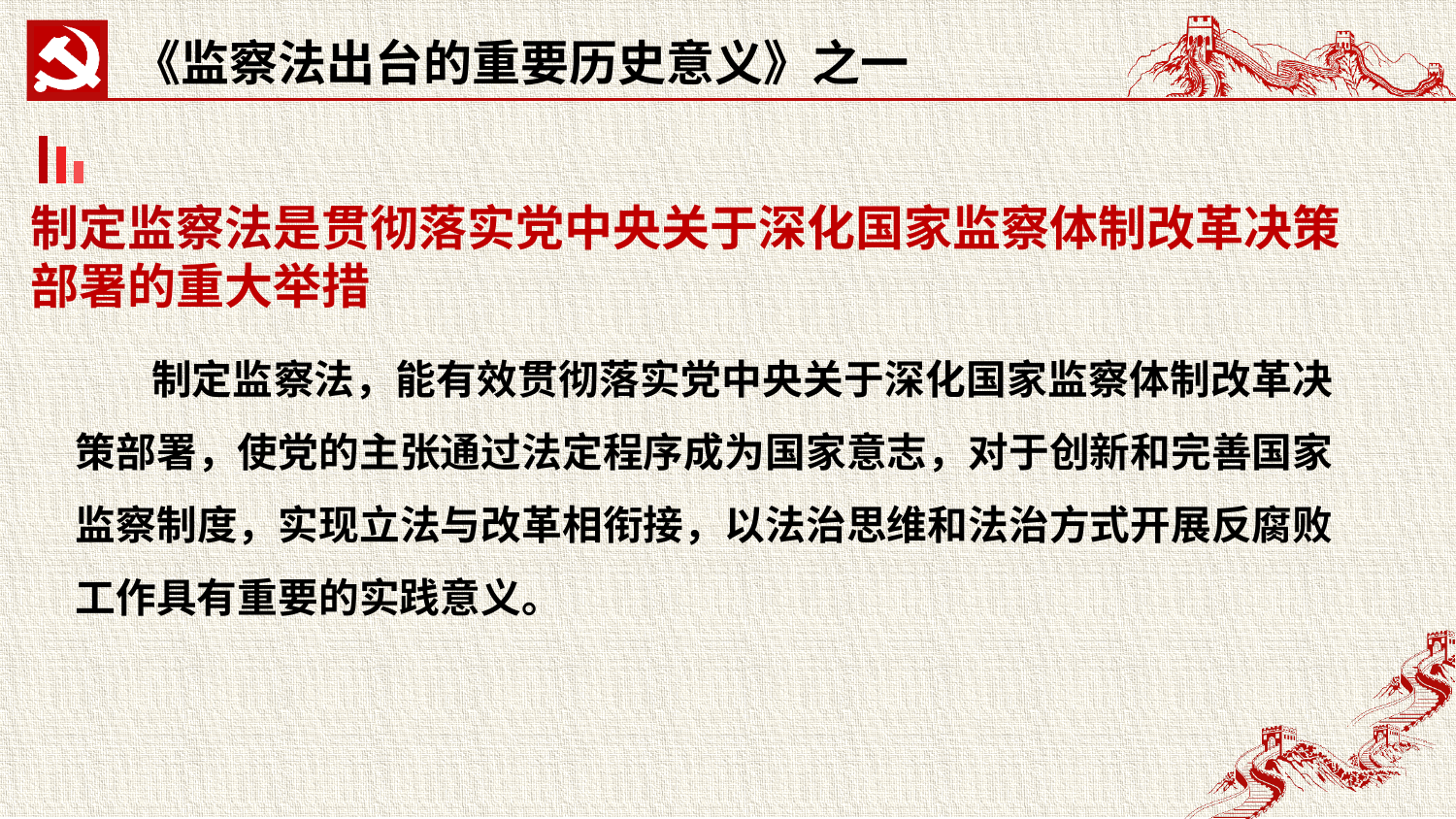

《监察法出台的重要历史意义》之一
制定监察法是贯彻落实党中央关于深化国家监察体制改革决策部署的重大举措
       制定监察法，能有效贯彻落实党中央关于深化国家监察体制改革决策部署，使党的主张通过法定程序成为国家意志，对于创新和完善国家监察制度，实现立法与改革相衔接，以法治思维和法治方式开展反腐败工作具有重要的实践意义。